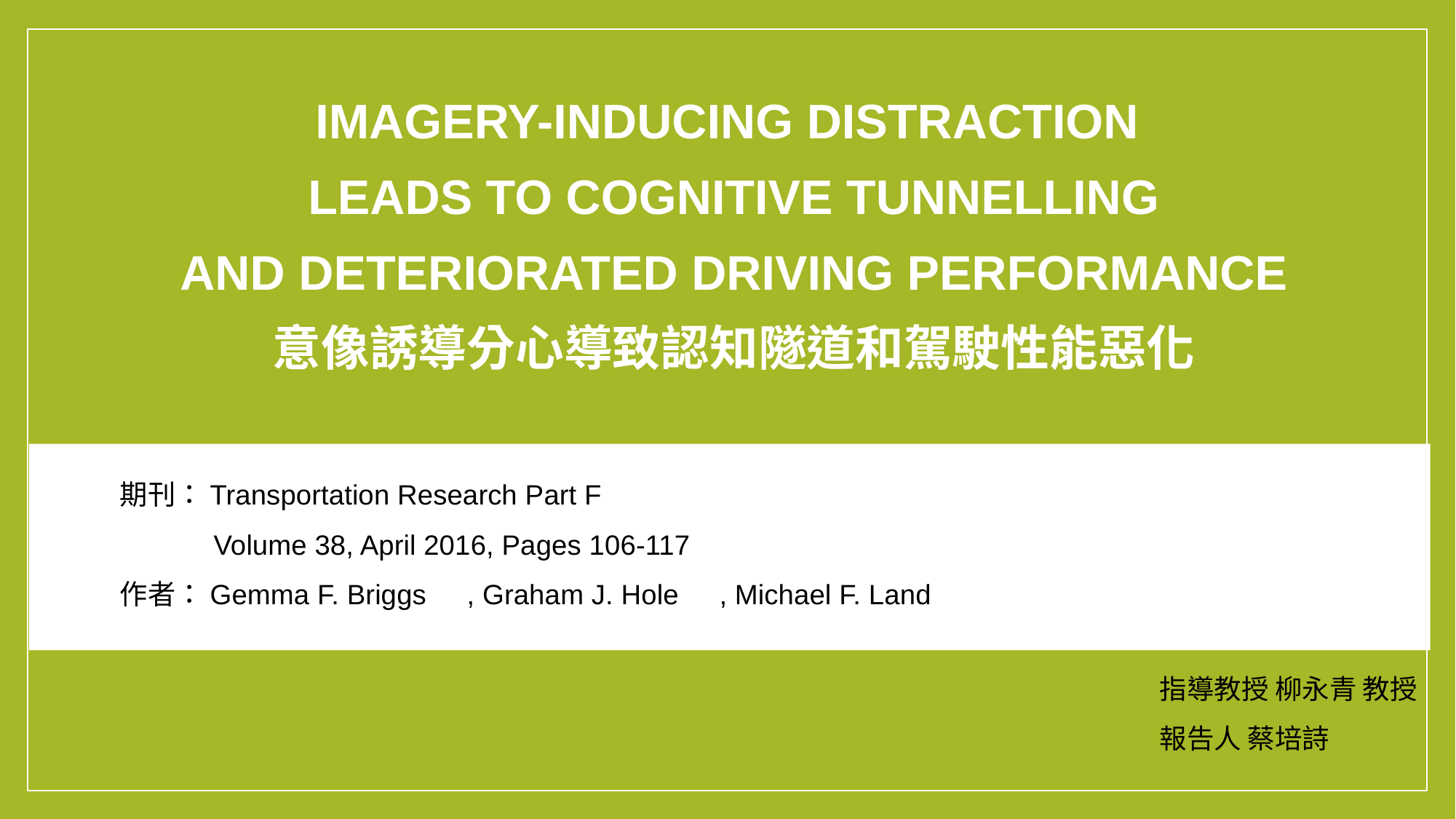

# Imagery-inducing distraction leads to cognitive tunnelling and deteriorated driving performance 意像誘導分心導致認知隧道和駕駛性能惡化

期刊：Transportation Research Part F
            Volume 38, April 2016, Pages 106-117
作者：Gemma F. Briggs　, Graham J. Hole　, Michael F. Land
指導教授 柳永青 教授
報告人 蔡培詩